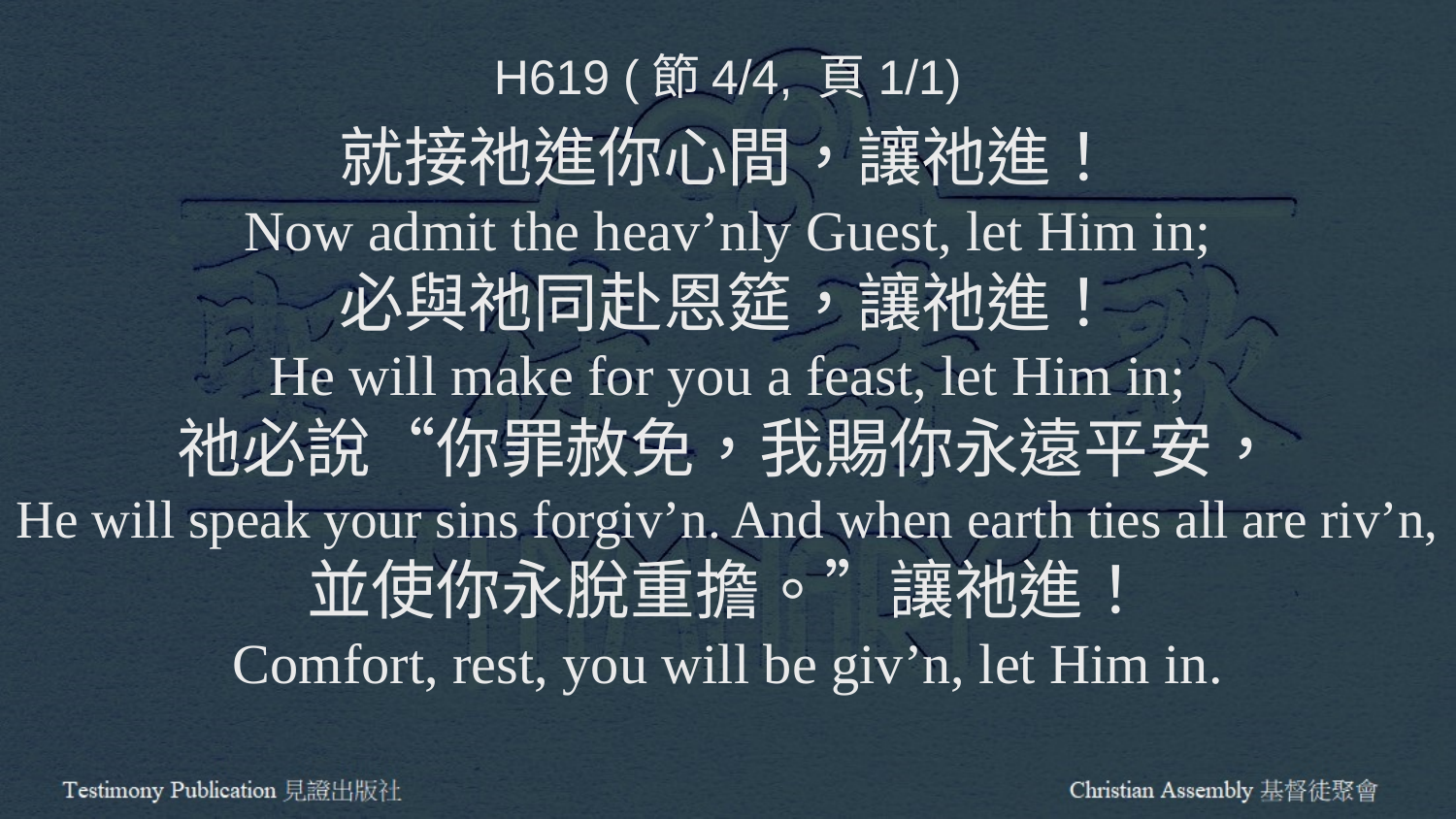

H619 (節4/4, 頁1/1)
就接祂進你心間，讓祂進！
Now admit the heav’nly Guest, let Him in;
必與祂同赴恩筵，讓祂進！
He will make for you a feast, let Him in;
祂必說“你罪赦免，我賜你永遠平安，
He will speak your sins forgiv’n. And when earth ties all are riv’n,
並使你永脫重擔。”讓祂進！
Comfort, rest, you will be giv’n, let Him in.